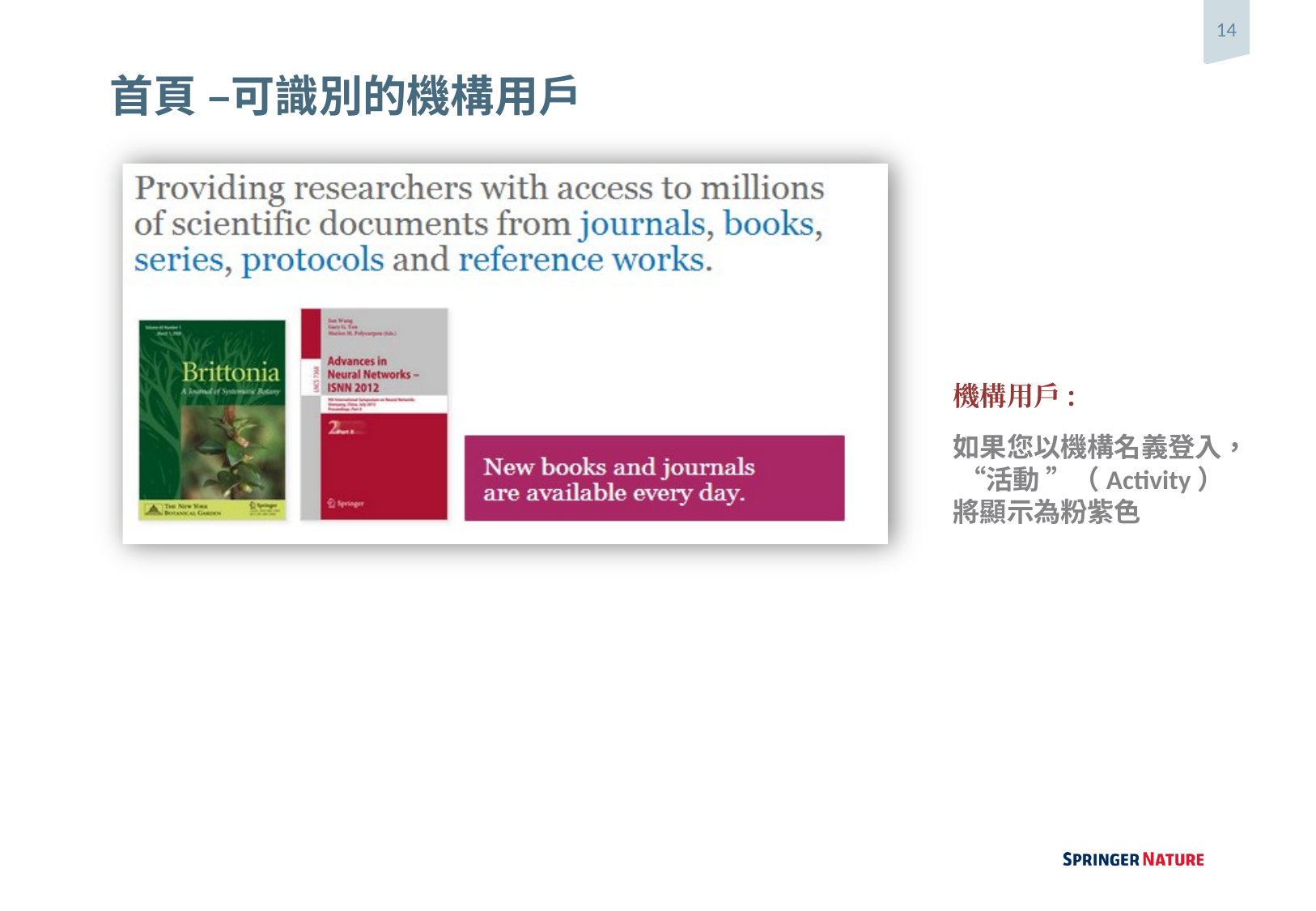

14
# 首頁 –可識別的機構用戶

機構用戶:
如果您以機構名義登入， “活動 ”（Activity）將顯示為粉紫色